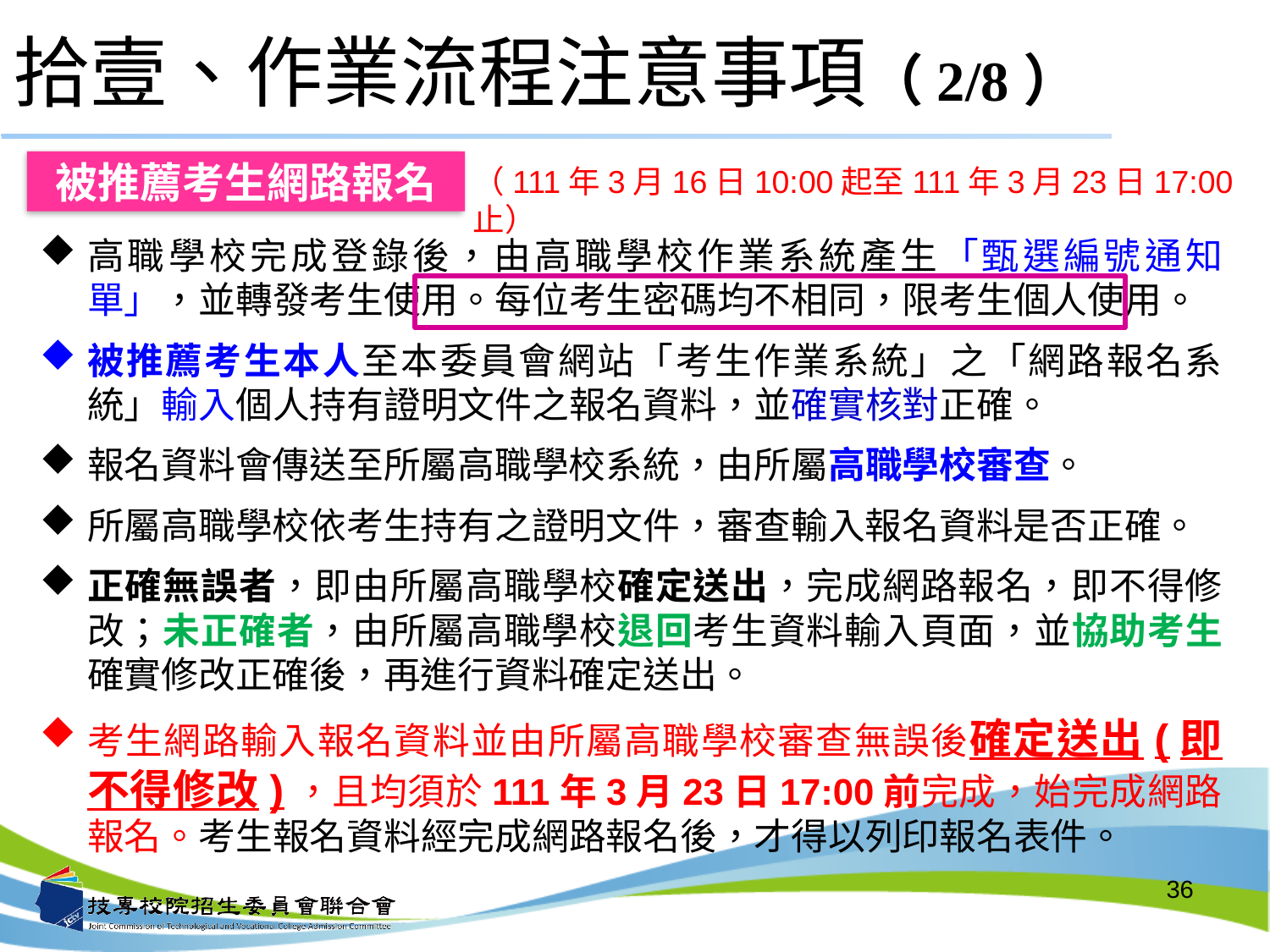

# 拾壹、作業流程注意事項（2/8）
被推薦考生網路報名
（111年3月16日10:00起至111年3月23日17:00止）
高職學校完成登錄後，由高職學校作業系統產生「甄選編號通知單」，並轉發考生使用。每位考生密碼均不相同，限考生個人使用。
被推薦考生本人至本委員會網站「考生作業系統」之「網路報名系統」輸入個人持有證明文件之報名資料，並確實核對正確。
報名資料會傳送至所屬高職學校系統，由所屬高職學校審查。
所屬高職學校依考生持有之證明文件，審查輸入報名資料是否正確。
正確無誤者，即由所屬高職學校確定送出，完成網路報名，即不得修改；未正確者，由所屬高職學校退回考生資料輸入頁面，並協助考生確實修改正確後，再進行資料確定送出。
考生網路輸入報名資料並由所屬高職學校審查無誤後確定送出(即不得修改)，且均須於111年3月23日17:00前完成，始完成網路報名。考生報名資料經完成網路報名後，才得以列印報名表件。

36